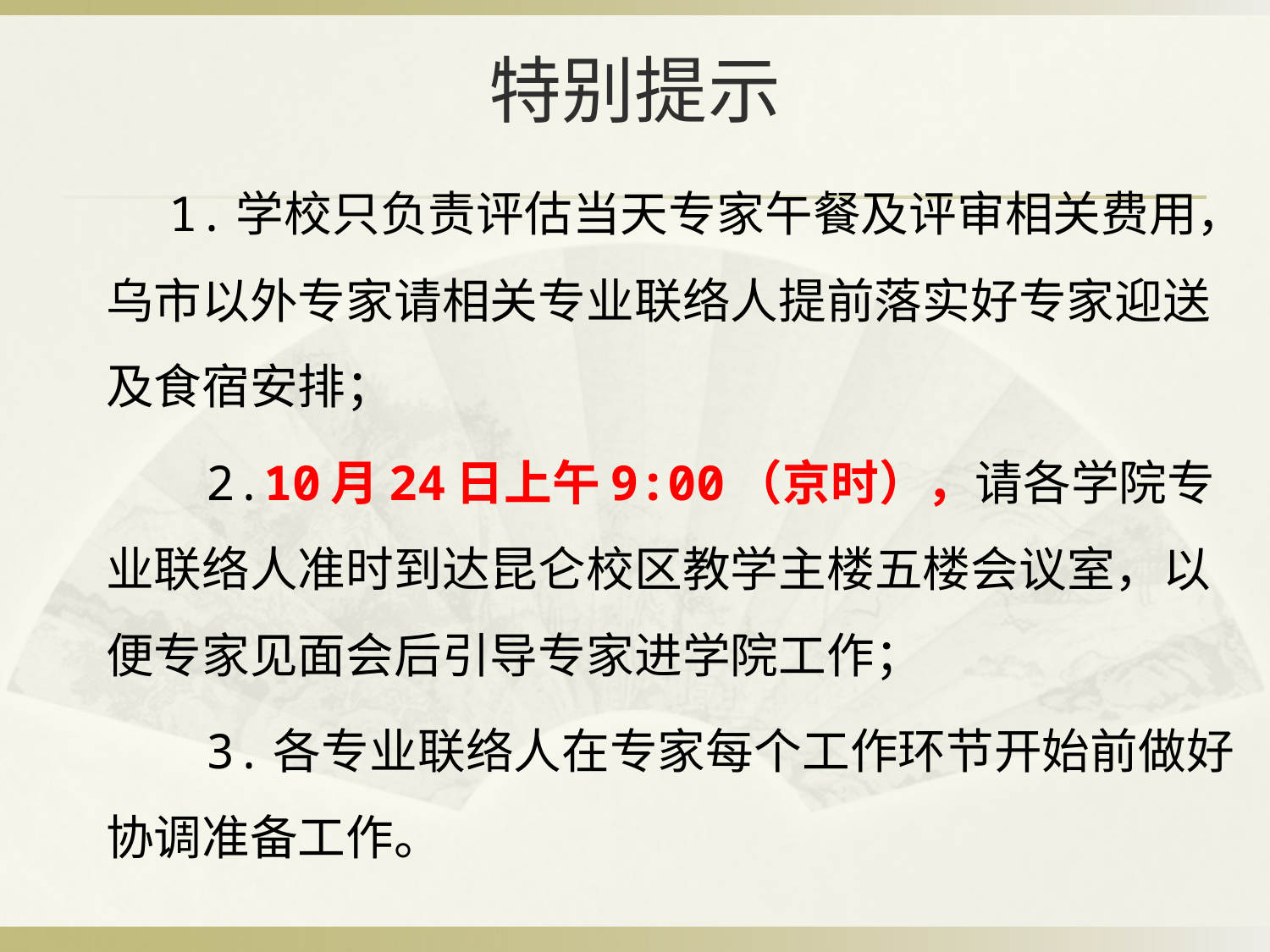

# 特别提示
        1.学校只负责评估当天专家午餐及评审相关费用，乌市以外专家请相关专业联络人提前落实好专家迎送及食宿安排；
     2.10月24日上午9:00（京时），请各学院专业联络人准时到达昆仑校区教学主楼五楼会议室，以便专家见面会后引导专家进学院工作；
     3.各专业联络人在专家每个工作环节开始前做好协调准备工作。